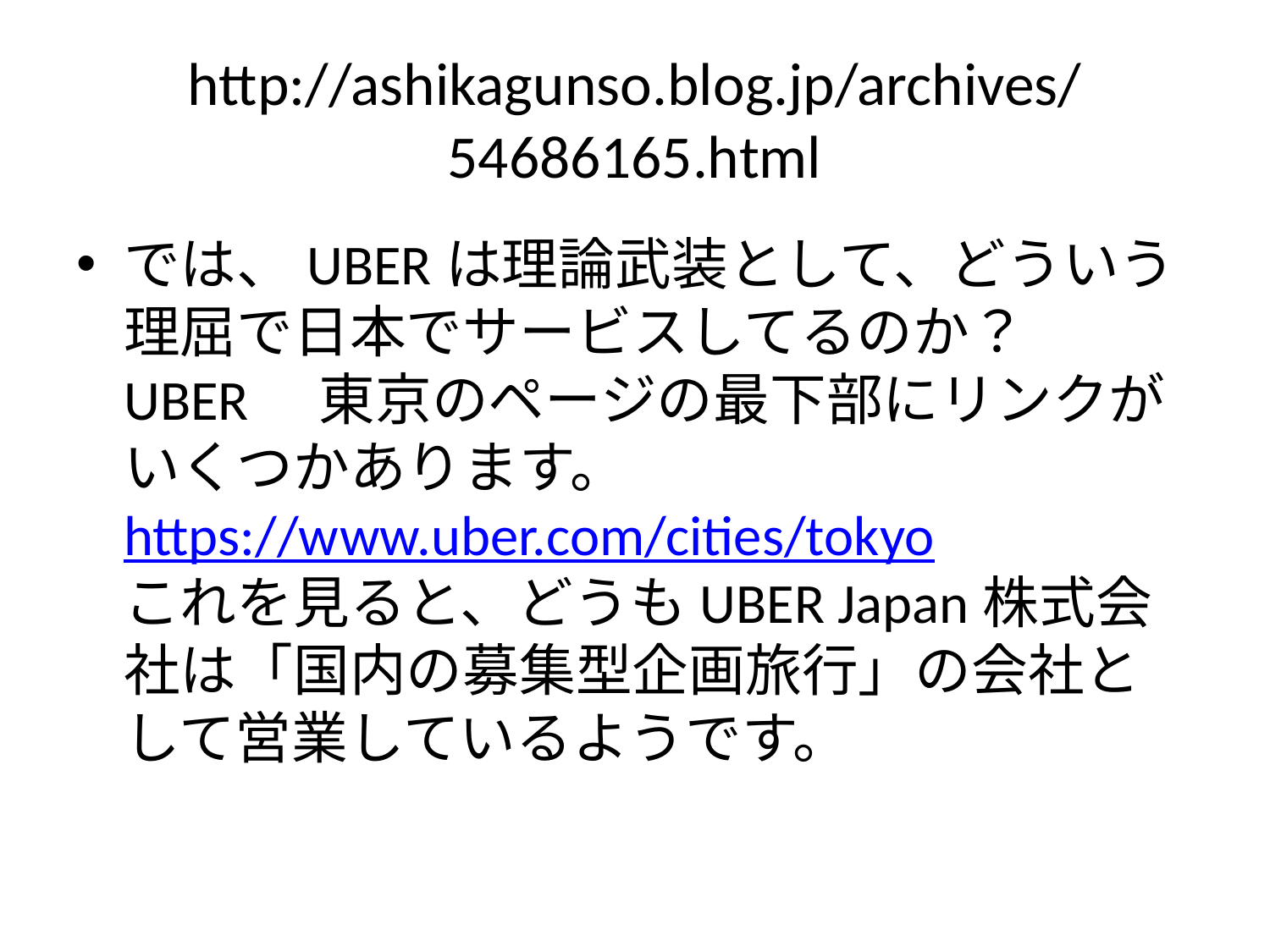

# http://ashikagunso.blog.jp/archives/54686165.html
では、UBERは理論武装として、どういう理屈で日本でサービスしてるのか？
UBER　東京のページの最下部にリンクがいくつかあります。
https://www.uber.com/cities/tokyo
これを見ると、どうもUBER Japan株式会社は「国内の募集型企画旅行」の会社として営業しているようです。